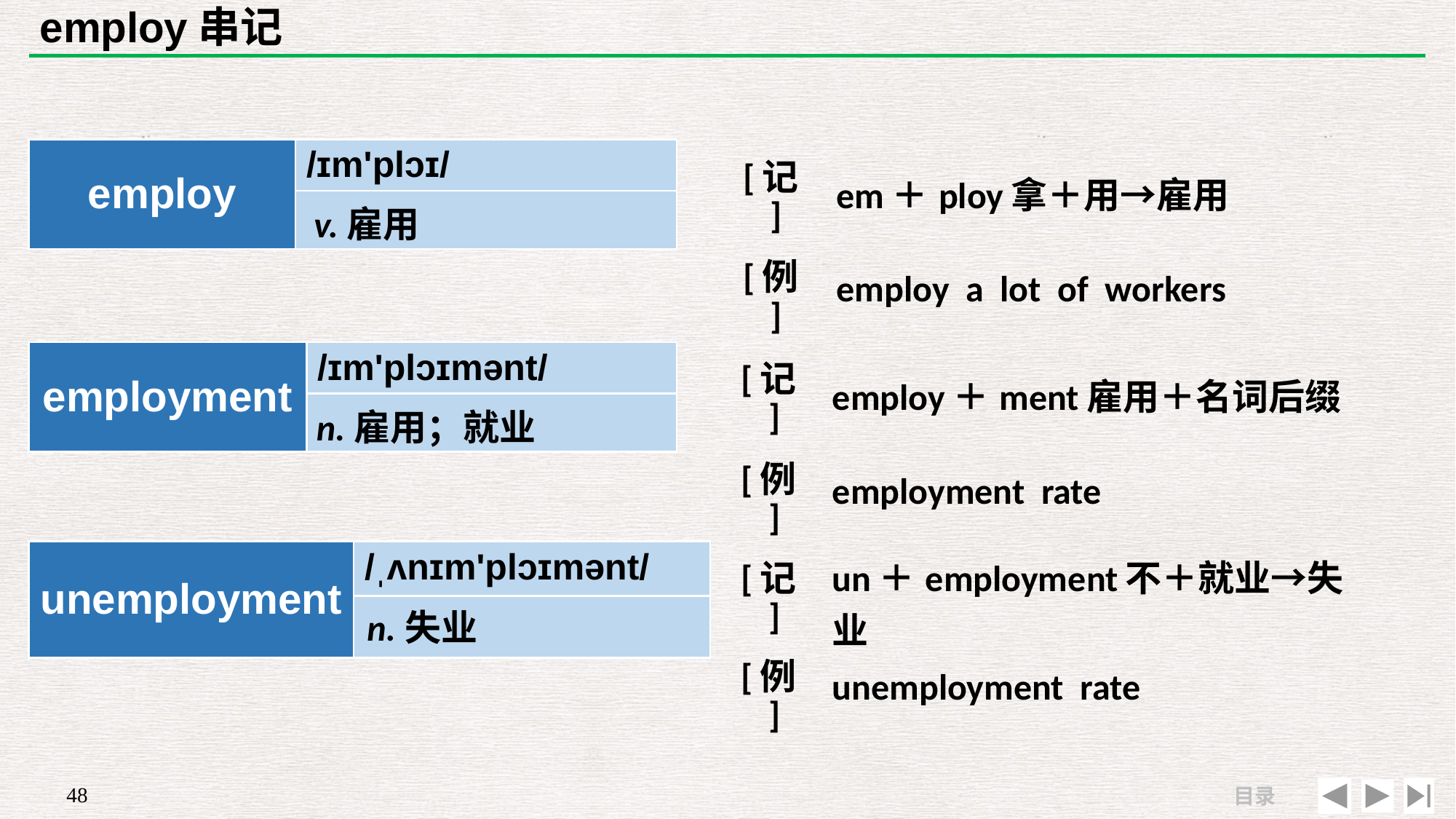

# employ串记

| employ | /ɪm'plɔɪ/ |
| --- | --- |
|  |  |
| [记] | em＋ploy拿＋用→雇用 |
| --- | --- |
| [例] | employ a lot of workers |
v.雇用
| employment | /ɪm'plɔɪmənt/ |
| --- | --- |
|  |  |
| [记] | employ＋ment雇用＋名词后缀 |
| --- | --- |
| [例] | employment rate |
n.雇用；就业
| unemployment | /ˌʌnɪm'plɔɪmənt/ |
| --- | --- |
|  |  |
| [记] | un＋employment不＋就业→失业 |
| --- | --- |
| [例] | unemployment rate |
n.失业